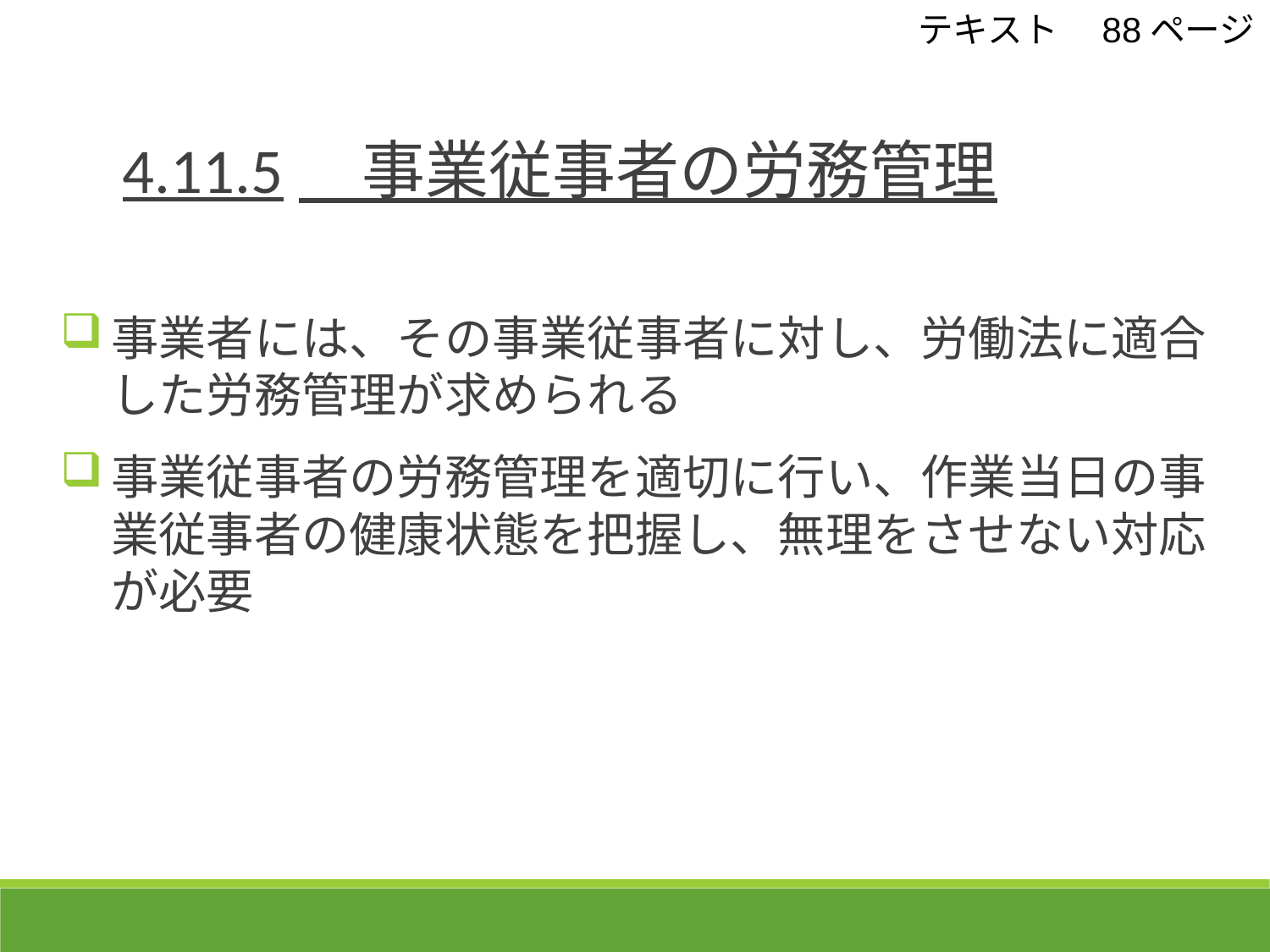

テキスト　88ページ
4.11.5　事業従事者の労務管理
事業者には、その事業従事者に対し、労働法に適合した労務管理が求められる
事業従事者の労務管理を適切に行い、作業当日の事業従事者の健康状態を把握し、無理をさせない対応が必要